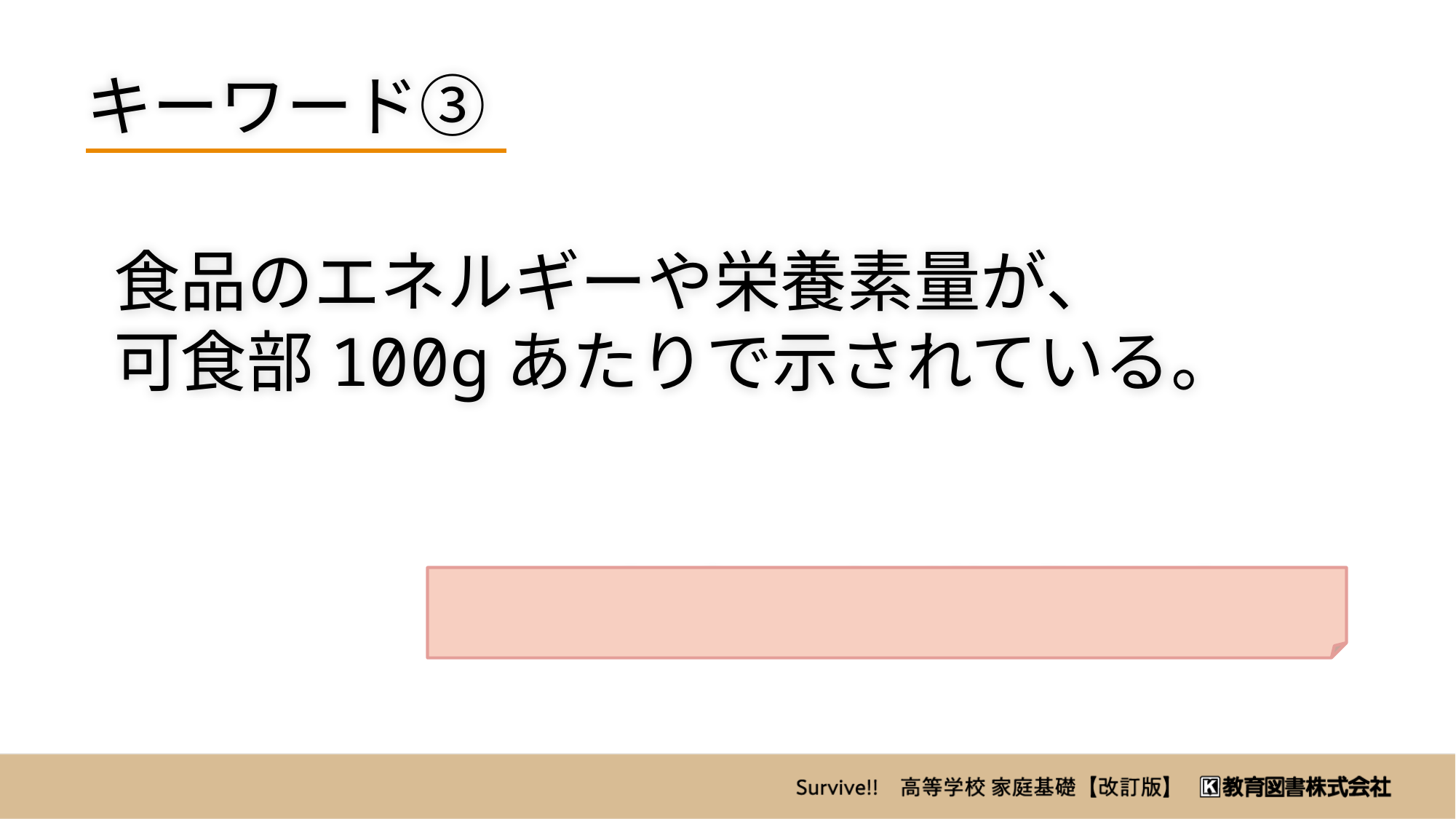

キーワード③
食品のエネルギーや栄養素量が、
可食部100gあたりで示されている。
日本食品標準成分表